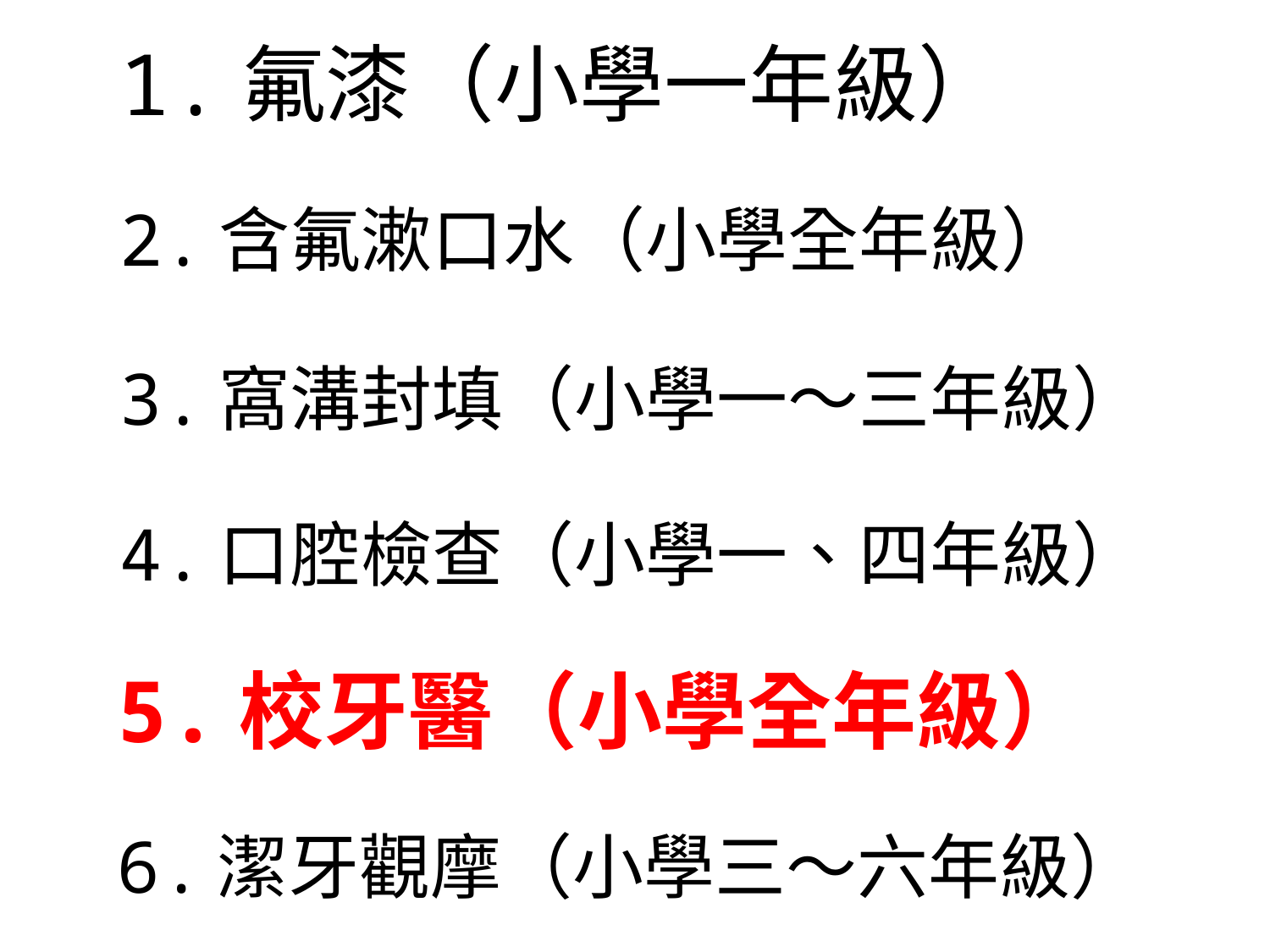

# 1.氟漆（小學一年級）
2.含氟漱口水（小學全年級）
3.窩溝封填（小學一～三年級）
4.口腔檢查（小學一、四年級）
5.校牙醫（小學全年級）
6.潔牙觀摩（小學三～六年級）